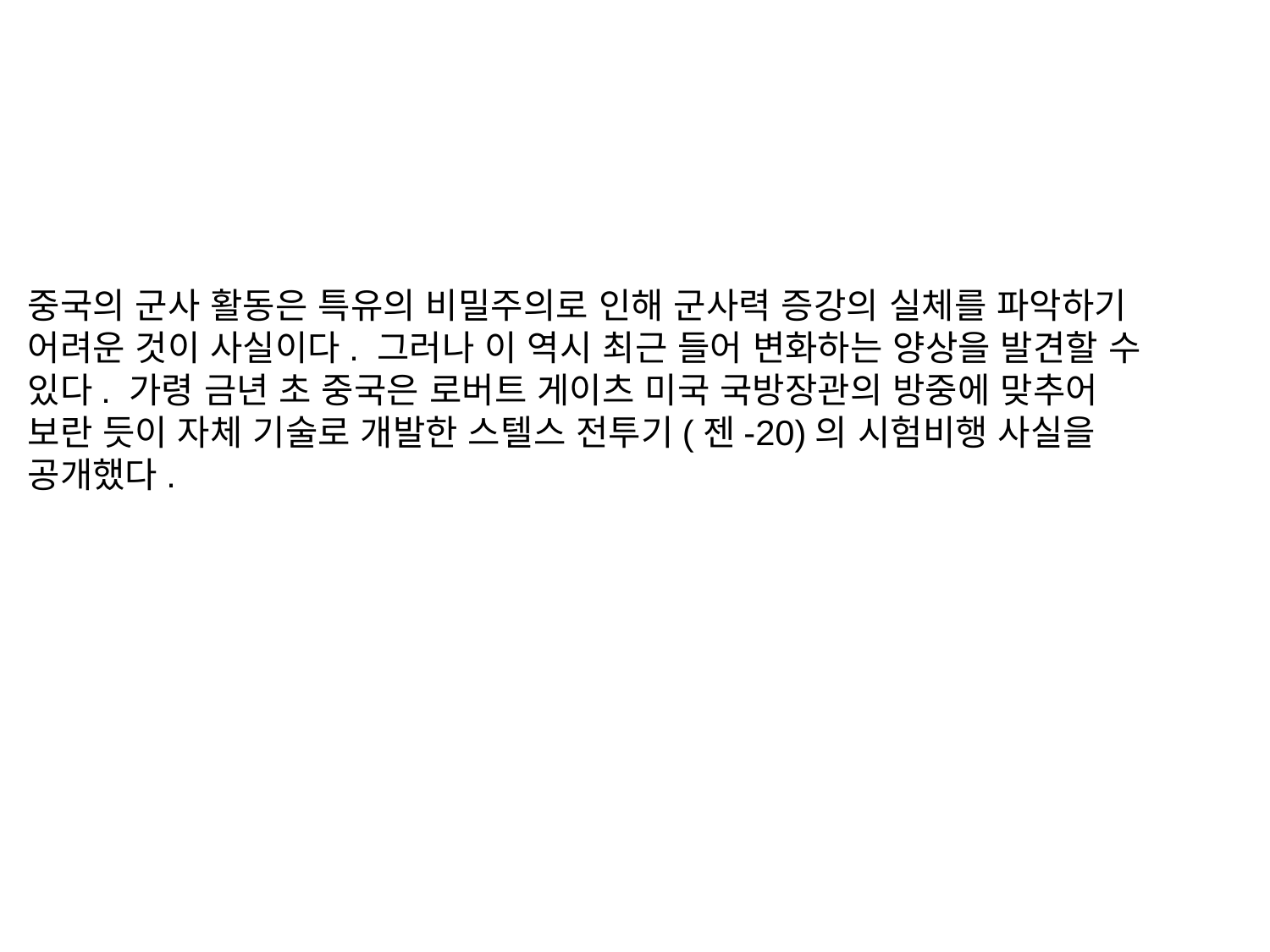

중국의 군사 활동은 특유의 비밀주의로 인해 군사력 증강의 실체를 파악하기 어려운 것이 사실이다. 그러나 이 역시 최근 들어 변화하는 양상을 발견할 수 있다. 가령 금년 초 중국은 로버트 게이츠 미국 국방장관의 방중에 맞추어 보란 듯이 자체 기술로 개발한 스텔스 전투기(젠-20)의 시험비행 사실을 공개했다.